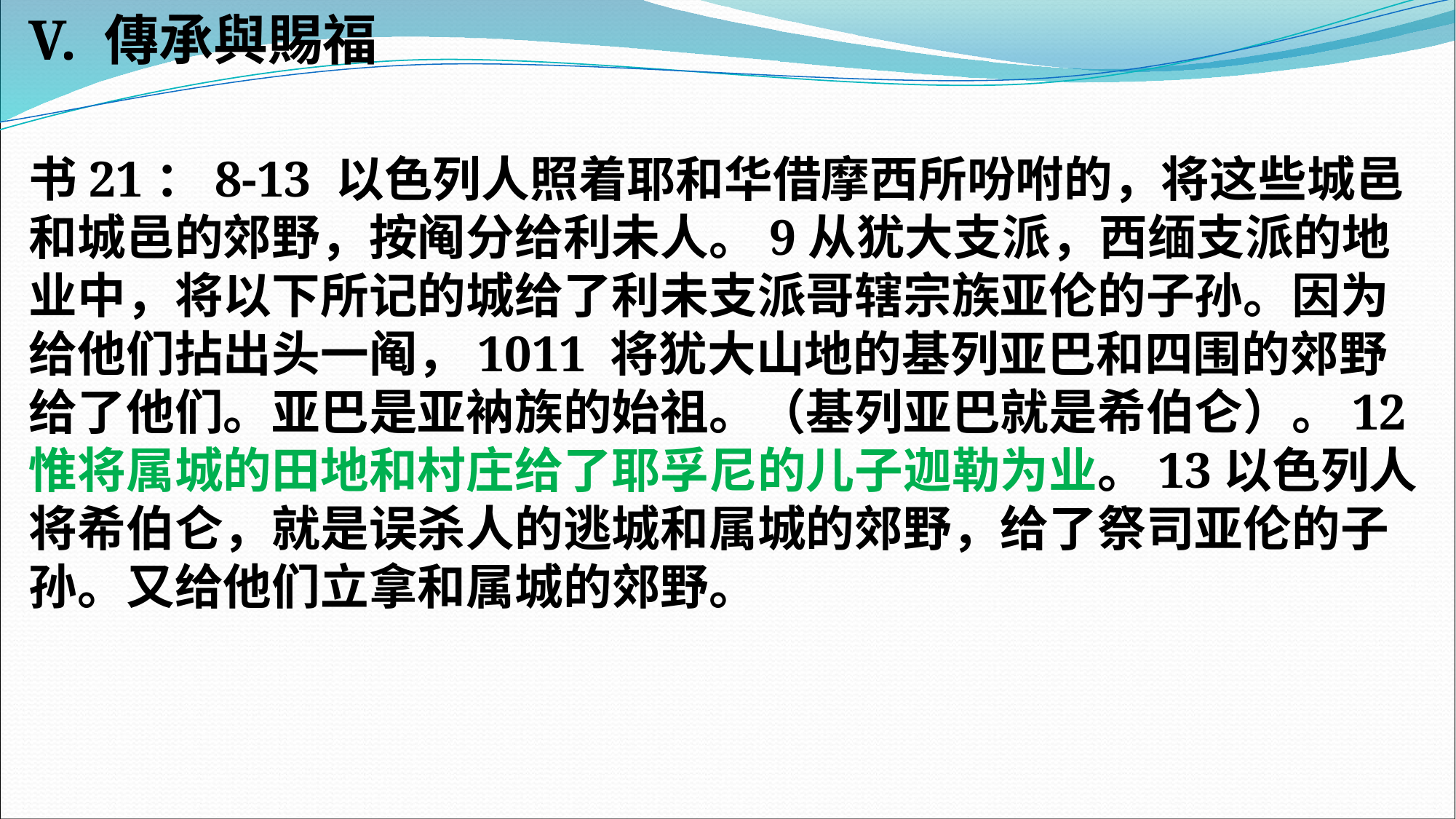

V. 傳承與賜福

书21：8-13 以色列人照着耶和华借摩西所吩咐的，将这些城邑和城邑的郊野，按阄分给利未人。9从犹大支派，西缅支派的地业中，将以下所记的城给了利未支派哥辖宗族亚伦的子孙。因为给他们拈出头一阄，1011 将犹大山地的基列亚巴和四围的郊野给了他们。亚巴是亚衲族的始祖。（基列亚巴就是希伯仑）。12惟将属城的田地和村庄给了耶孚尼的儿子迦勒为业。13以色列人将希伯仑，就是误杀人的逃城和属城的郊野，给了祭司亚伦的子孙。又给他们立拿和属城的郊野。

#